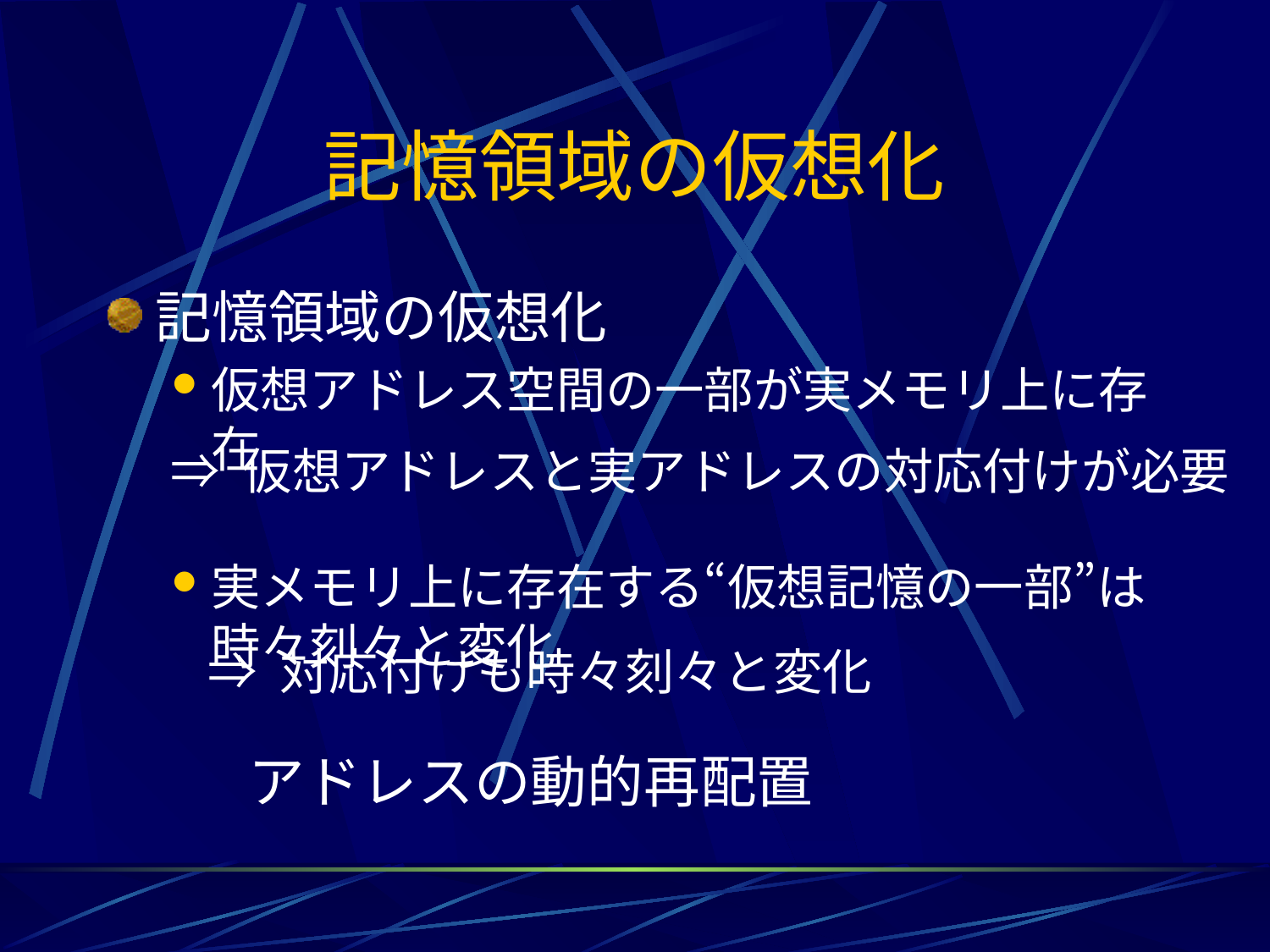

# 記憶領域の仮想化
記憶領域の仮想化
仮想アドレス空間の一部が実メモリ上に存在

実メモリ上に存在する“仮想記憶の一部”は時々刻々と変化
⇒ 仮想アドレスと実アドレスの対応付けが必要
⇒ 対応付けも時々刻々と変化
アドレスの動的再配置